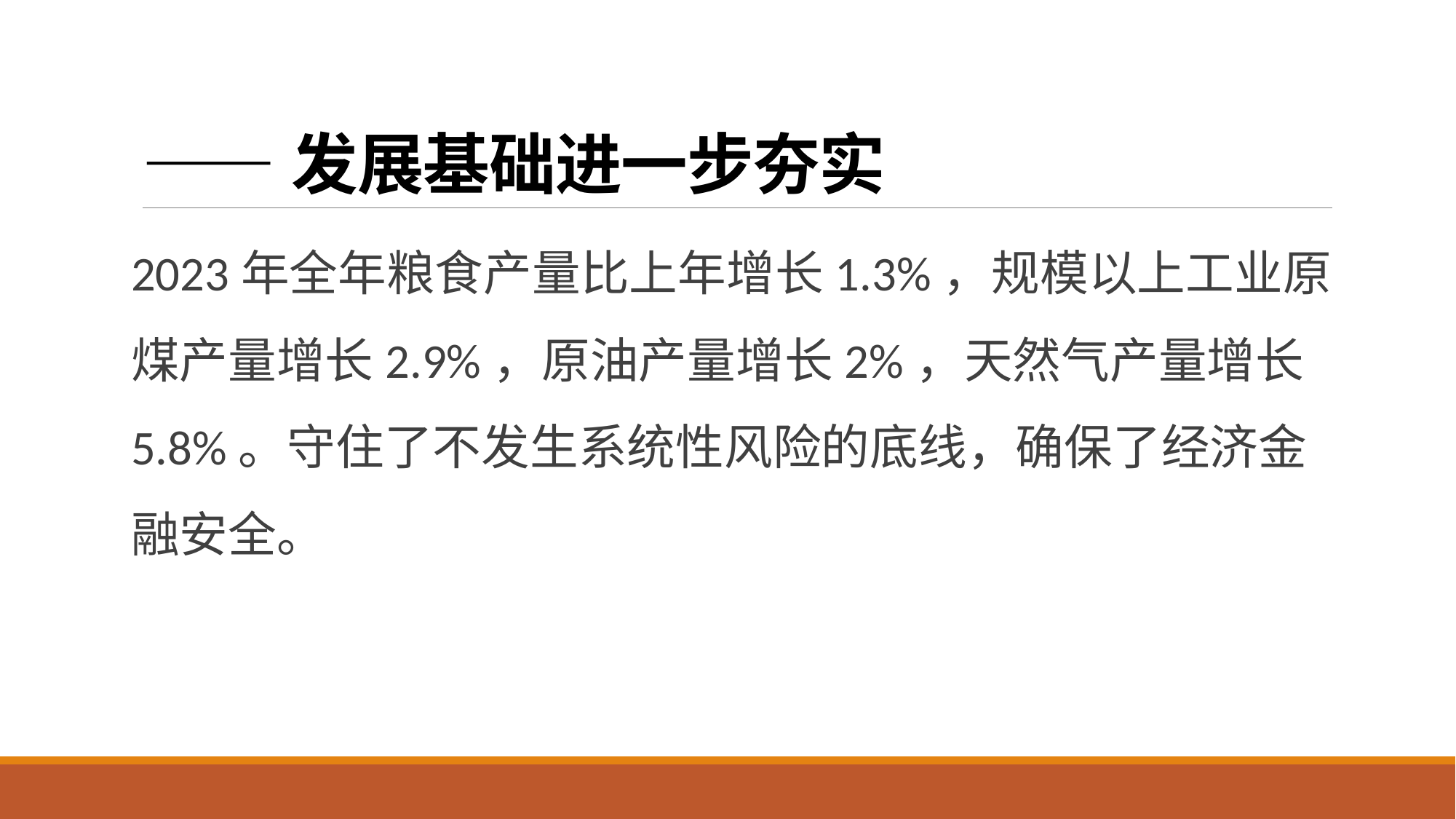

# ——发展基础进一步夯实
2023年全年粮食产量比上年增长1.3%，规模以上工业原煤产量增长2.9%，原油产量增长2%，天然气产量增长5.8%。守住了不发生系统性风险的底线，确保了经济金融安全。